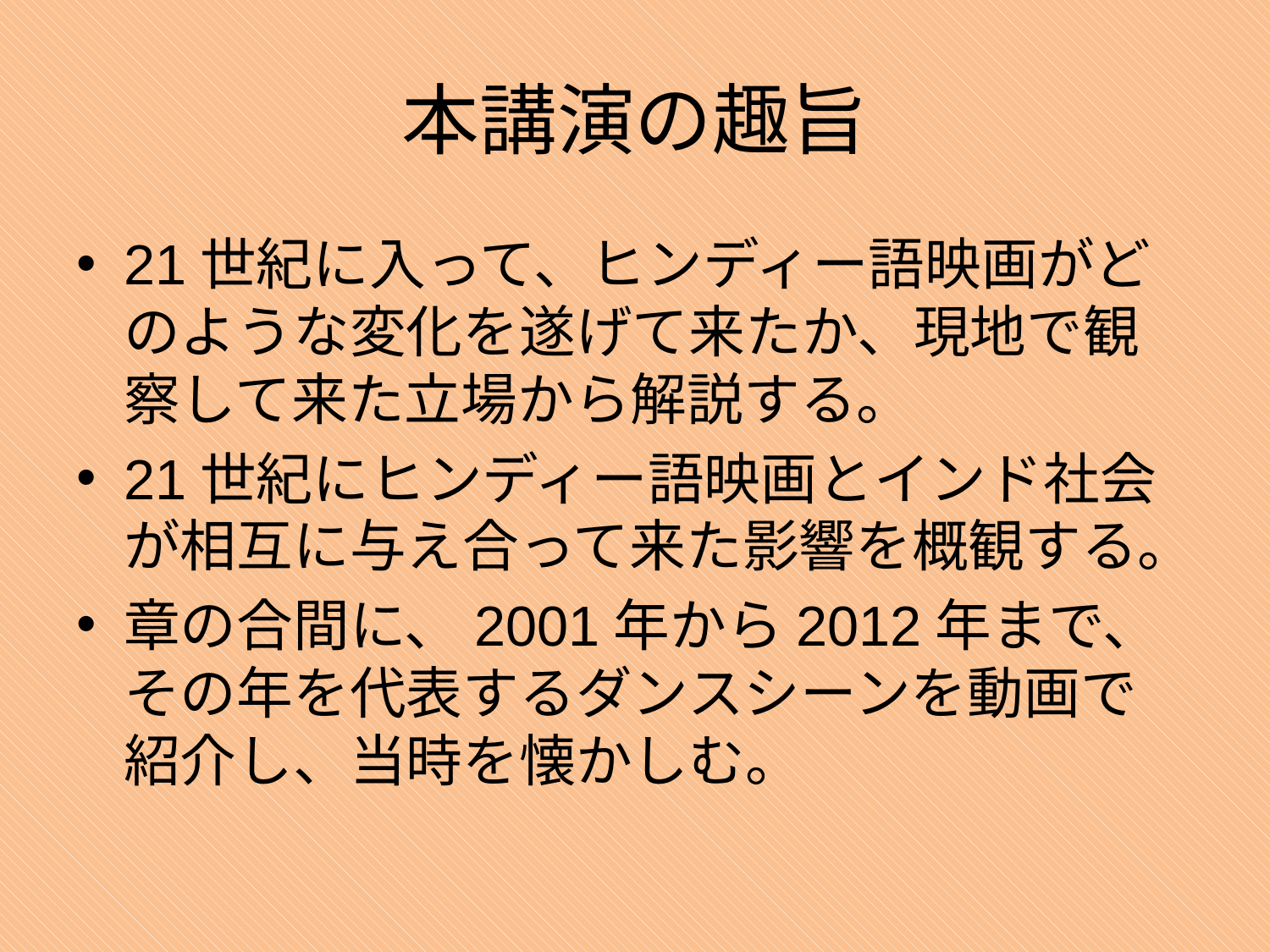

# 本講演の趣旨
21世紀に入って、ヒンディー語映画がどのような変化を遂げて来たか、現地で観察して来た立場から解説する。
21世紀にヒンディー語映画とインド社会が相互に与え合って来た影響を概観する。
章の合間に、2001年から2012年まで、その年を代表するダンスシーンを動画で紹介し、当時を懐かしむ。